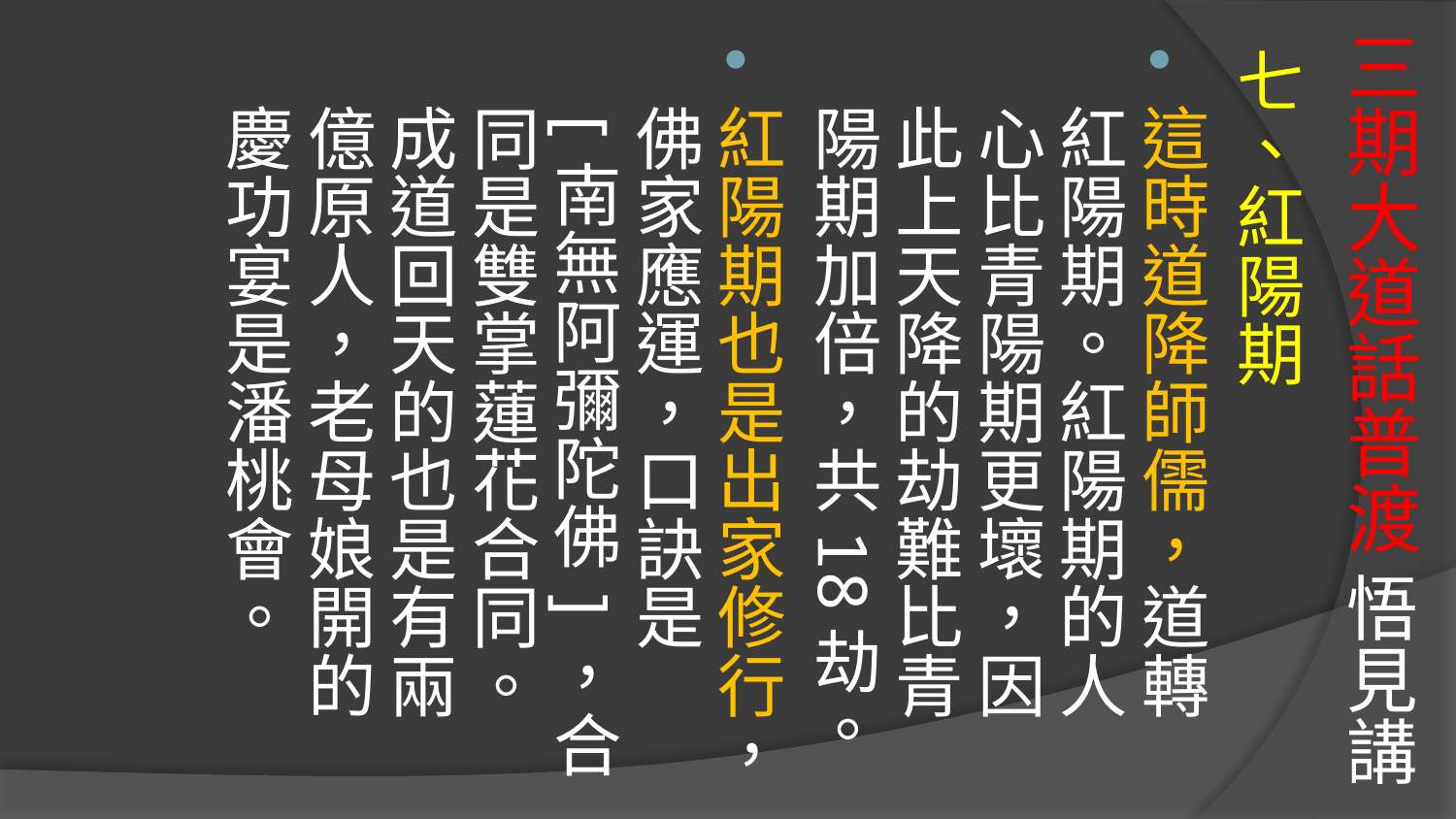

# 三期大道話普渡 悟見講
七、紅陽期
這時道降師儒，道轉紅陽期。紅陽期的人心比青陽期更壞，因此上天降的劫難比青陽期加倍，共18劫。
紅陽期也是出家修行，佛家應運，口訣是[南無阿彌陀佛]，合同是雙掌蓮花合同。成道回天的也是有兩億原人，老母娘開的慶功宴是潘桃會。